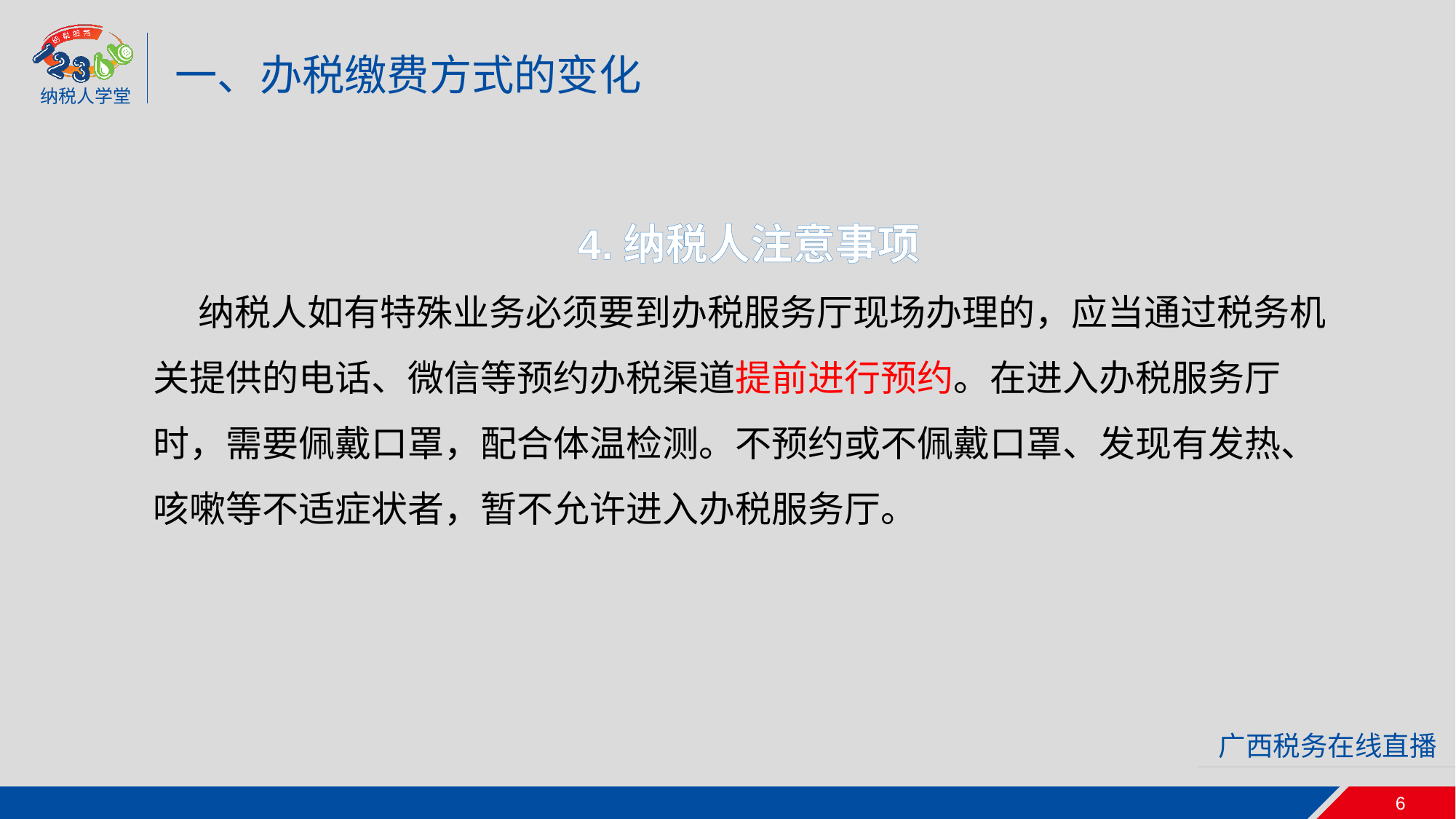

一、办税缴费方式的变化
4.纳税人注意事项
     纳税人如有特殊业务必须要到办税服务厅现场办理的，应当通过税务机关提供的电话、微信等预约办税渠道提前进行预约。在进入办税服务厅时，需要佩戴口罩，配合体温检测。不预约或不佩戴口罩、发现有发热、咳嗽等不适症状者，暂不允许进入办税服务厅。